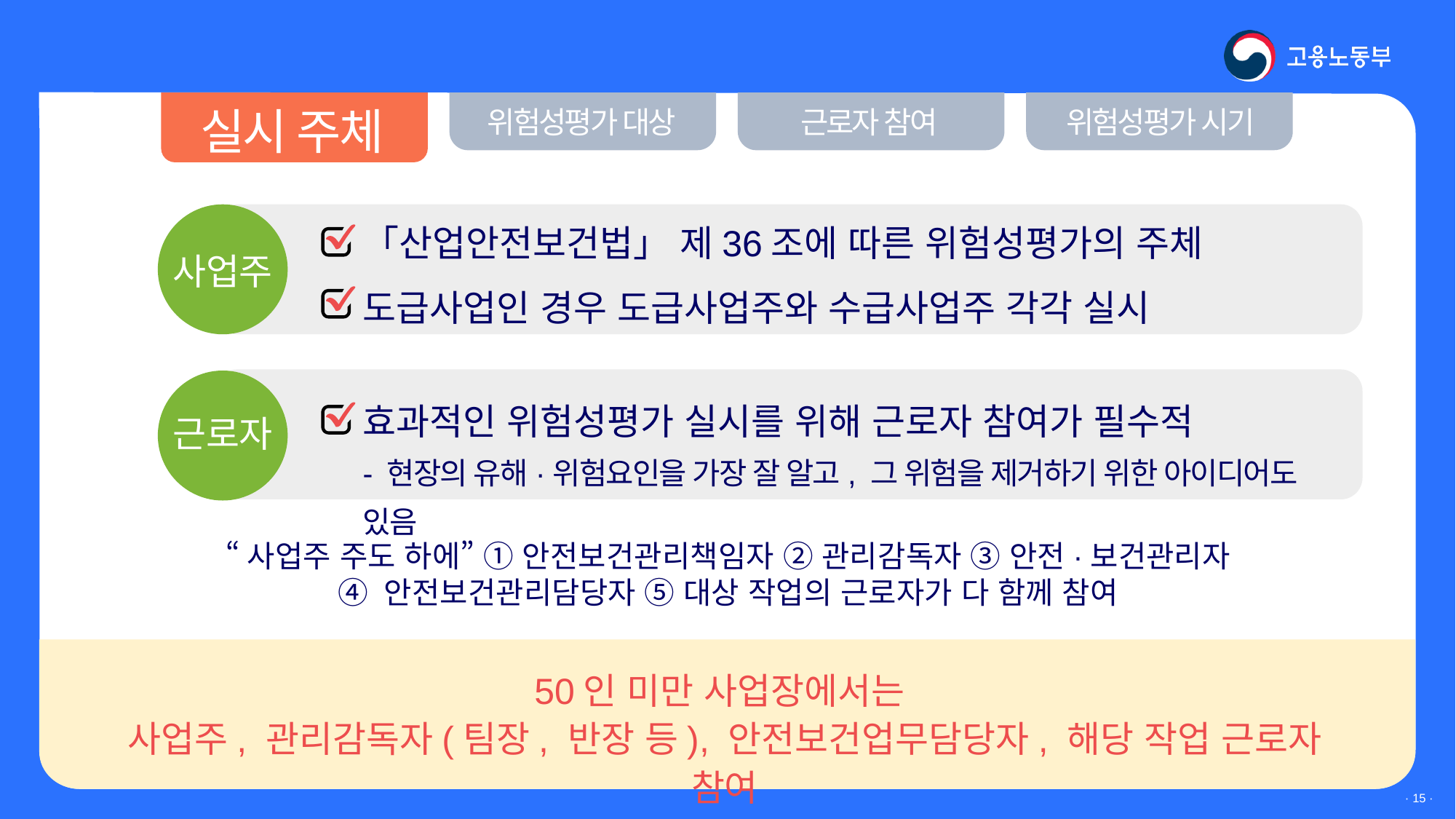

Ⅲ. 위험성평가 실시는 어떻게?

실시 주체
위험성평가 대상
근로자 참여
위험성평가 시기

「산업안전보건법」 제36조에 따른 위험성평가의 주체

사업주
도급사업인 경우 도급사업주와 수급사업주 각각 실시

효과적인 위험성평가 실시를 위해 근로자 참여가 필수적
- 현장의 유해·위험요인을 가장 잘 알고, 그 위험을 제거하기 위한 아이디어도 있음

근로자
“사업주 주도 하에” ① 안전보건관리책임자 ② 관리감독자 ③ 안전·보건관리자
④ 안전보건관리담당자 ⑤ 대상 작업의 근로자가 다 함께 참여

50인 미만 사업장에서는
사업주, 관리감독자(팀장, 반장 등), 안전보건업무담당자, 해당 작업 근로자 참여
· 15 ·